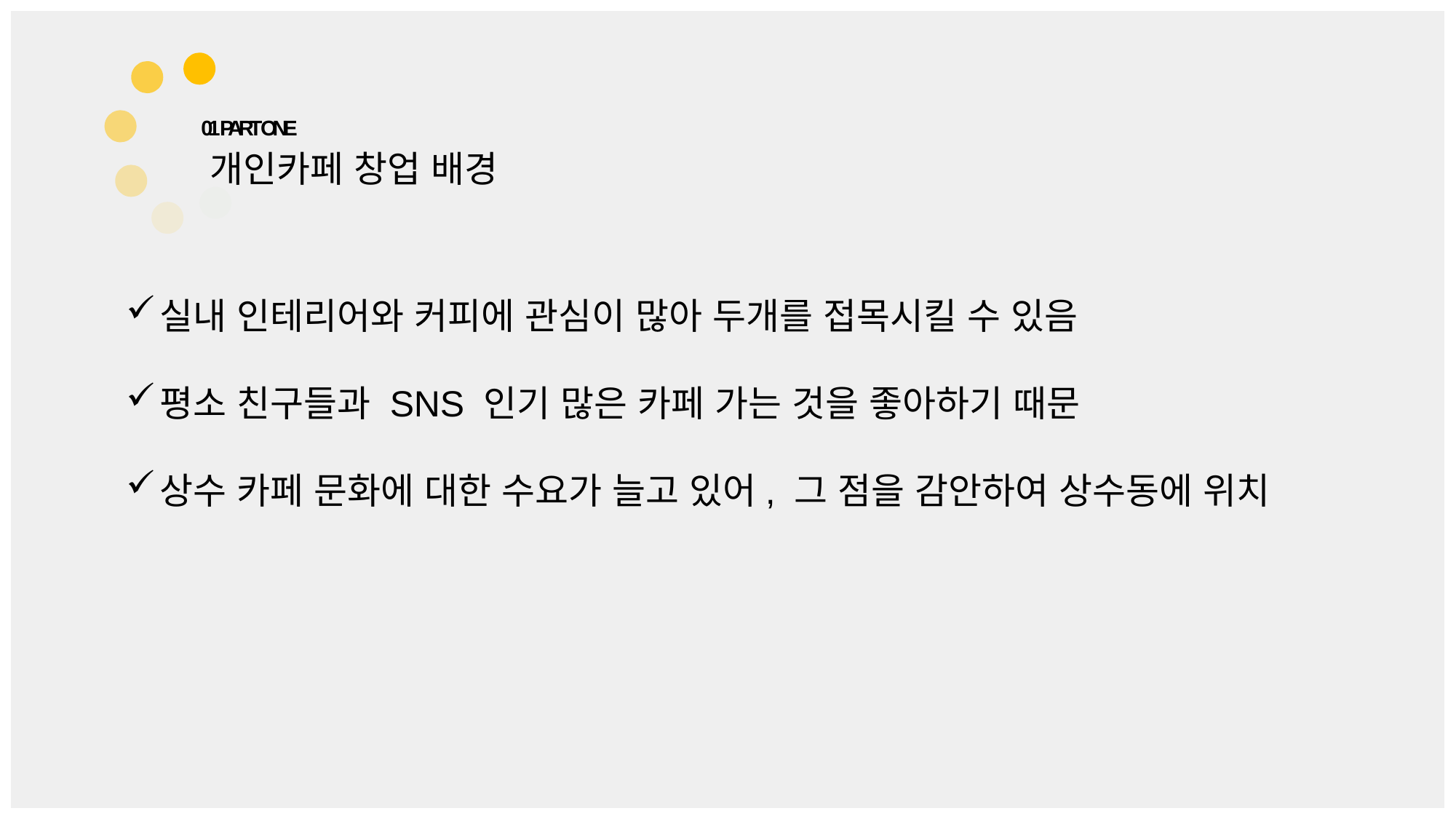

01   PART  ONE
개인카페 창업 배경

실내 인테리어와 커피에 관심이 많아 두개를 접목시킬 수 있음

평소 친구들과 SNS 인기 많은 카페 가는 것을 좋아하기 때문

상수 카페 문화에 대한 수요가 늘고 있어, 그 점을 감안하여 상수동에 위치